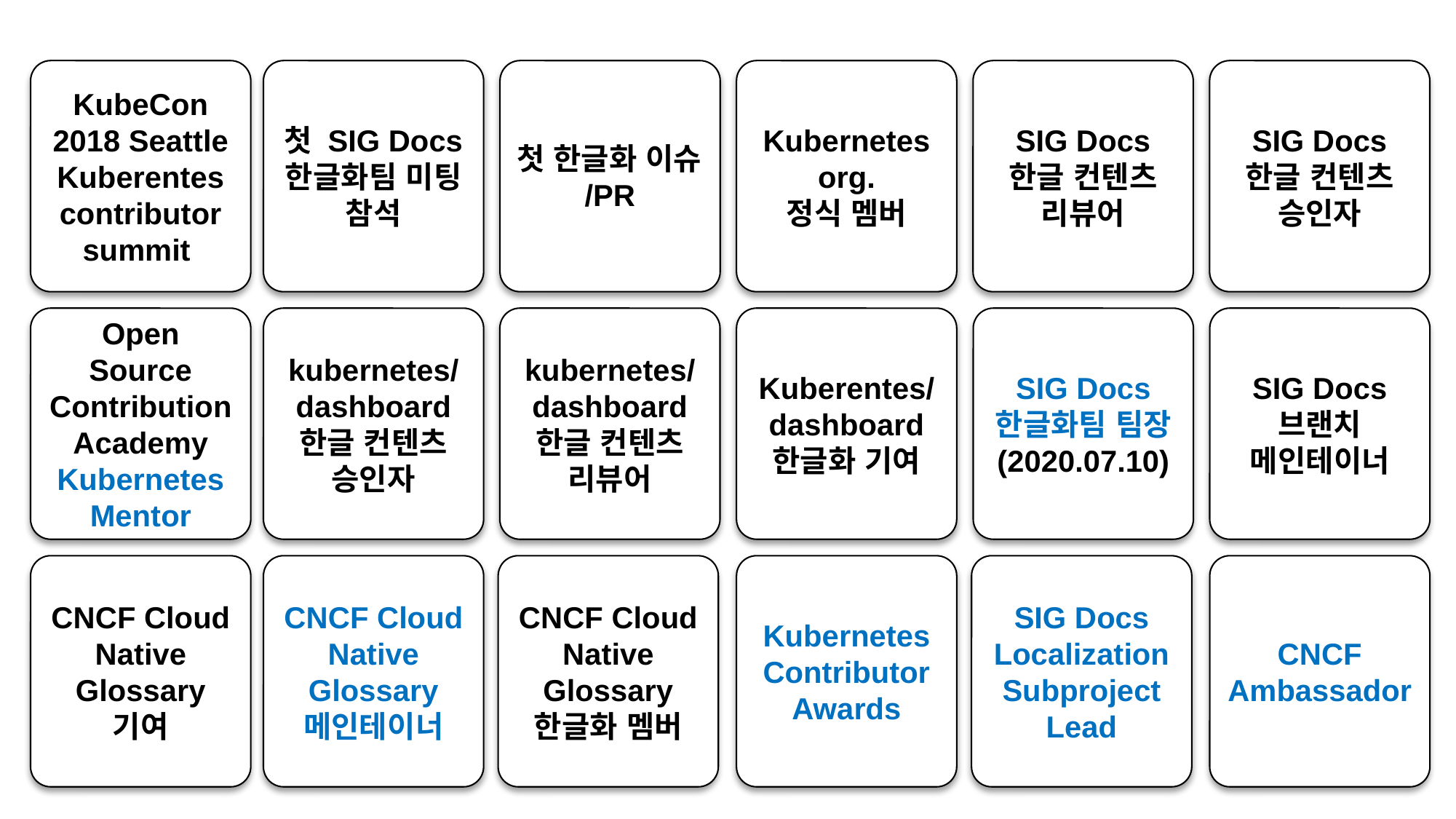

Agenda
KubeCon 2018 Seattle
Kuberentes
contributor
summit
첫 SIG Docs 한글화팀 미팅 참석
첫 한글화 이슈/PR
Kubernetes org.
정식 멤버
SIG Docs 한글 컨텐츠 리뷰어
SIG Docs 한글 컨텐츠 승인자
Open Source Contribution Academy Kubernetes Mentor
kubernetes/dashboard
한글 컨텐츠 승인자
kubernetes/dashboard
한글 컨텐츠 리뷰어
Kuberentes/dashboard
한글화 기여
SIG Docs 한글화팀 팀장
(2020.07.10)
SIG Docs 브랜치 메인테이너
CNCF Cloud Native Glossary 기여
CNCF Cloud Native Glossary 메인테이너
CNCF Cloud Native Glossary 한글화 멤버
Kubernetes Contributor Awards
SIG Docs Localization Subproject Lead
CNCF Ambassador